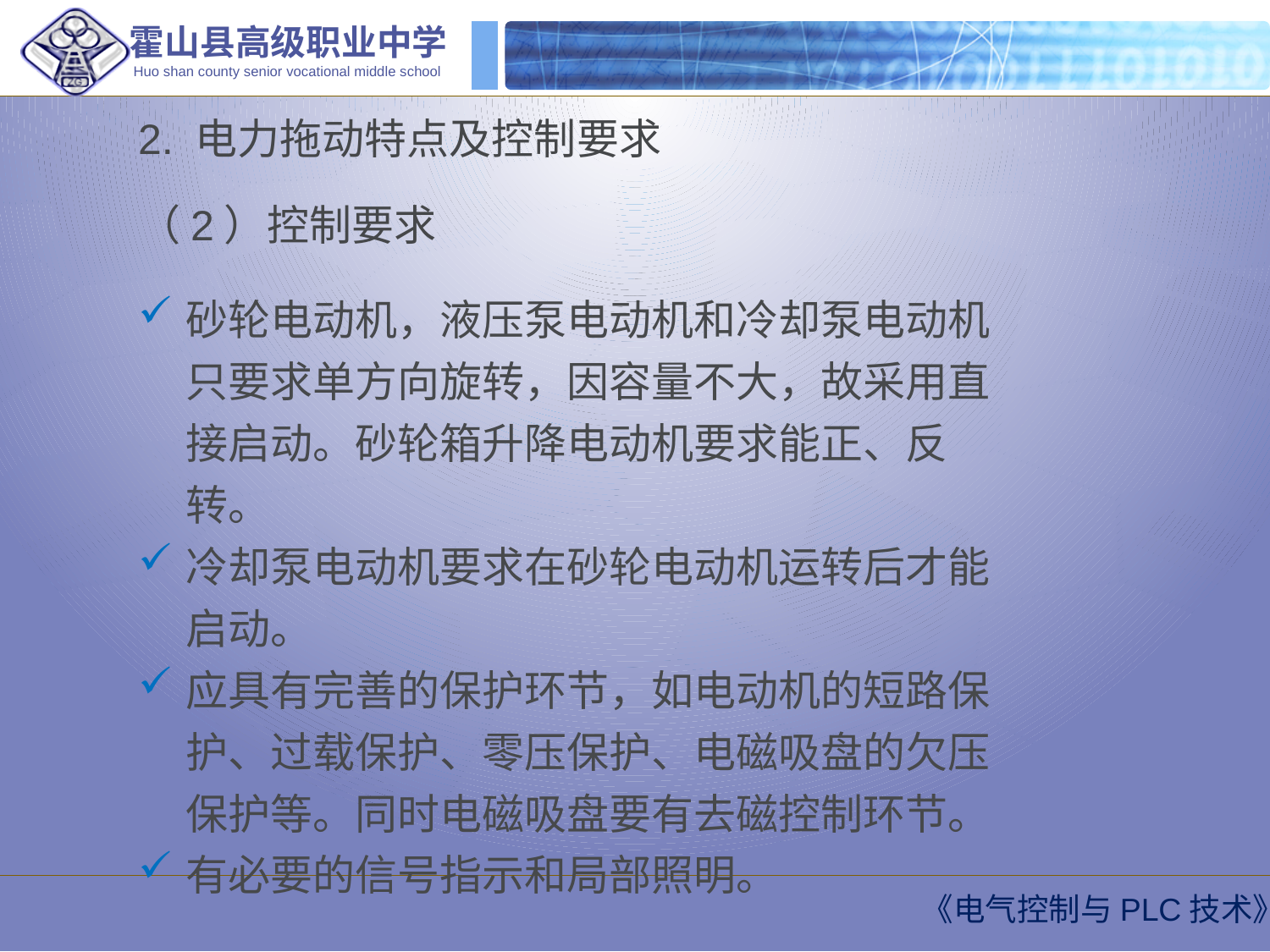

2. 电力拖动特点及控制要求
（2）控制要求
砂轮电动机，液压泵电动机和冷却泵电动机只要求单方向旋转，因容量不大，故采用直接启动。砂轮箱升降电动机要求能正、反转。
冷却泵电动机要求在砂轮电动机运转后才能启动。
应具有完善的保护环节，如电动机的短路保护、过载保护、零压保护、电磁吸盘的欠压保护等。同时电磁吸盘要有去磁控制环节。
有必要的信号指示和局部照明。